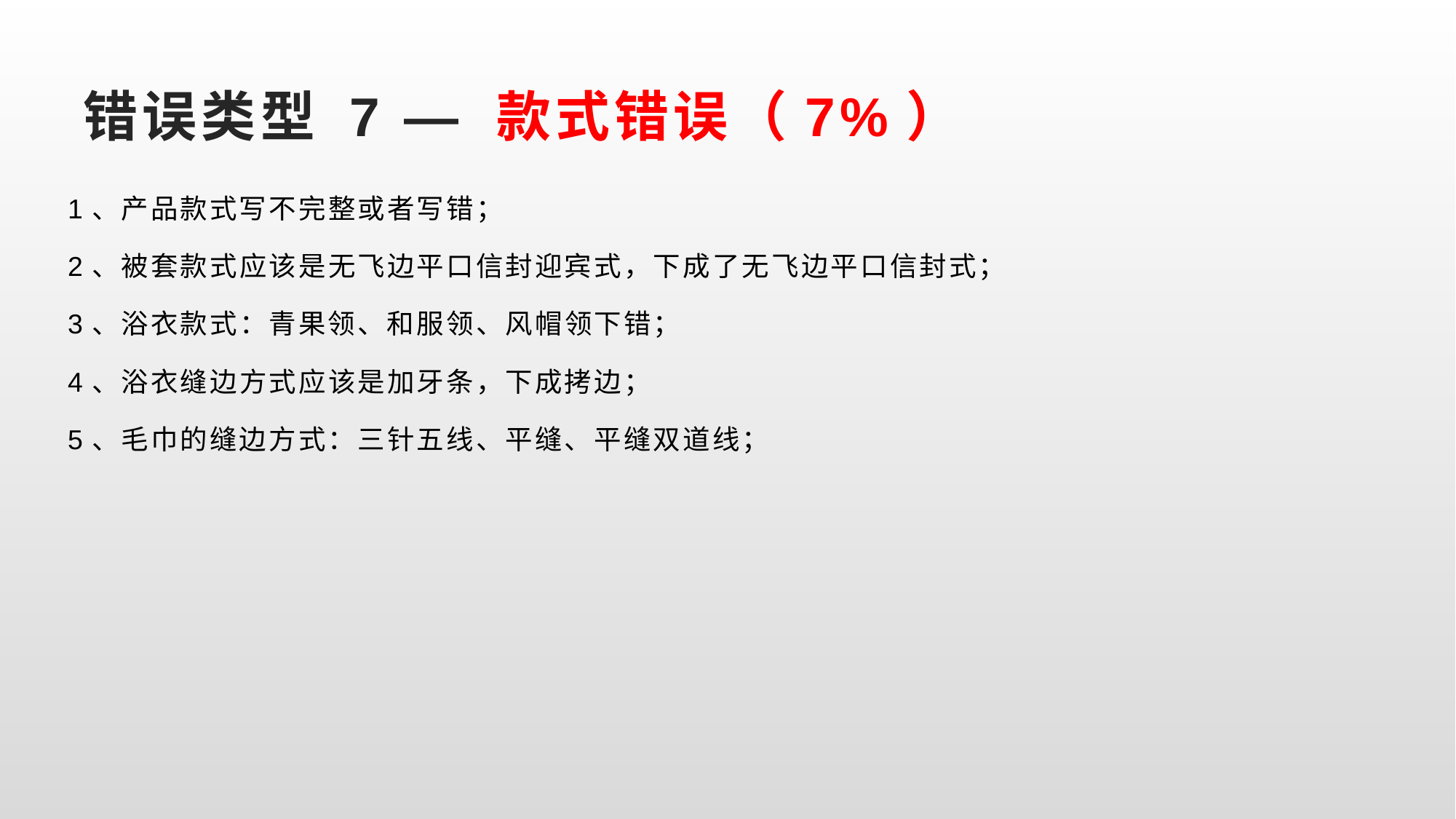

# 错误类型 7 — 款式错误（7%）
1、产品款式写不完整或者写错；
2、被套款式应该是无飞边平口信封迎宾式，下成了无飞边平口信封式；
3、浴衣款式：青果领、和服领、风帽领下错；
4、浴衣缝边方式应该是加牙条，下成拷边；
5、毛巾的缝边方式：三针五线、平缝、平缝双道线；
46